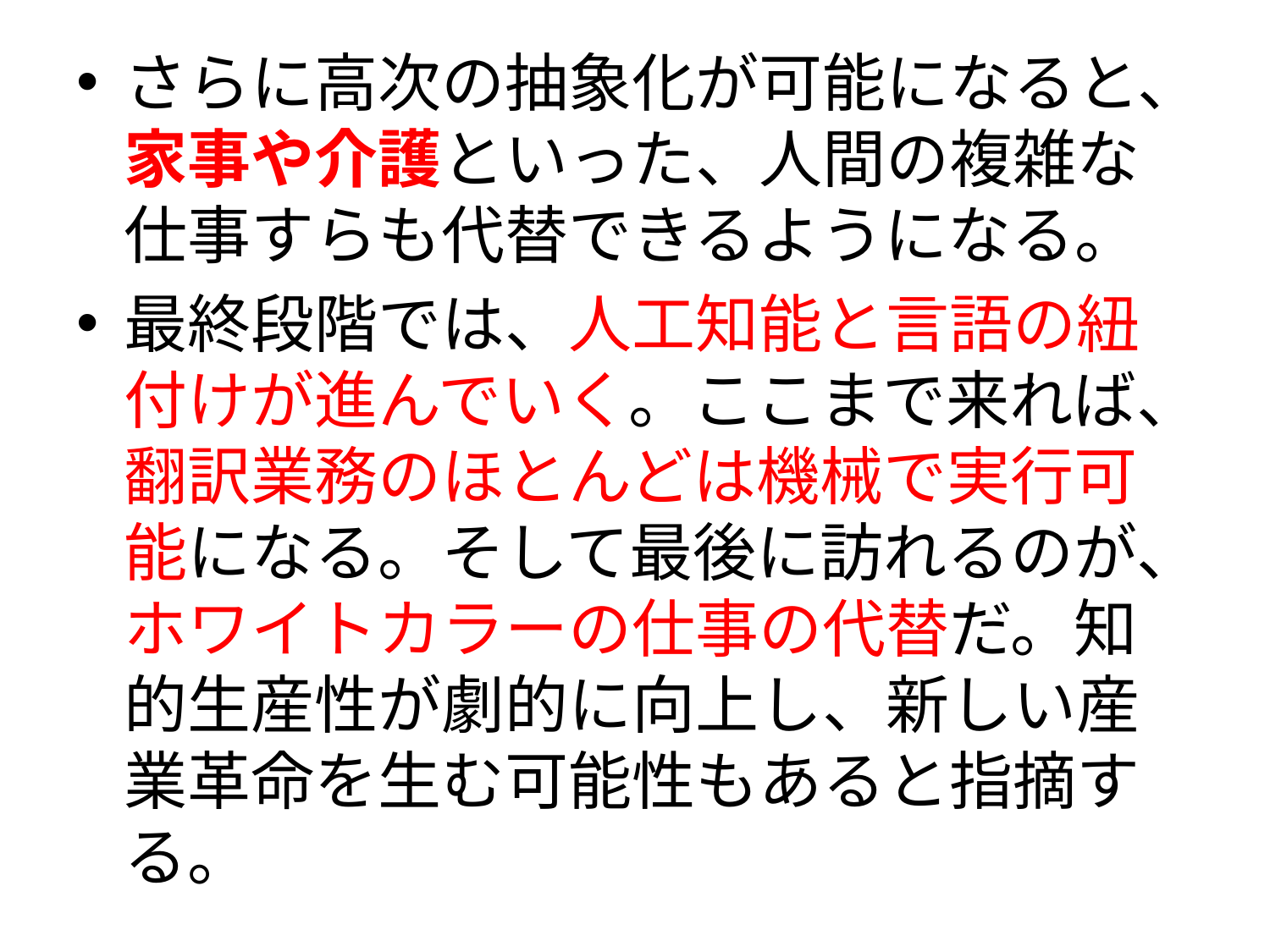

さらに高次の抽象化が可能になると、家事や介護といった、人間の複雑な仕事すらも代替できるようになる。
最終段階では、人工知能と言語の紐付けが進んでいく。ここまで来れば、翻訳業務のほとんどは機械で実行可能になる。そして最後に訪れるのが、ホワイトカラーの仕事の代替だ。知的生産性が劇的に向上し、新しい産業革命を生む可能性もあると指摘する。